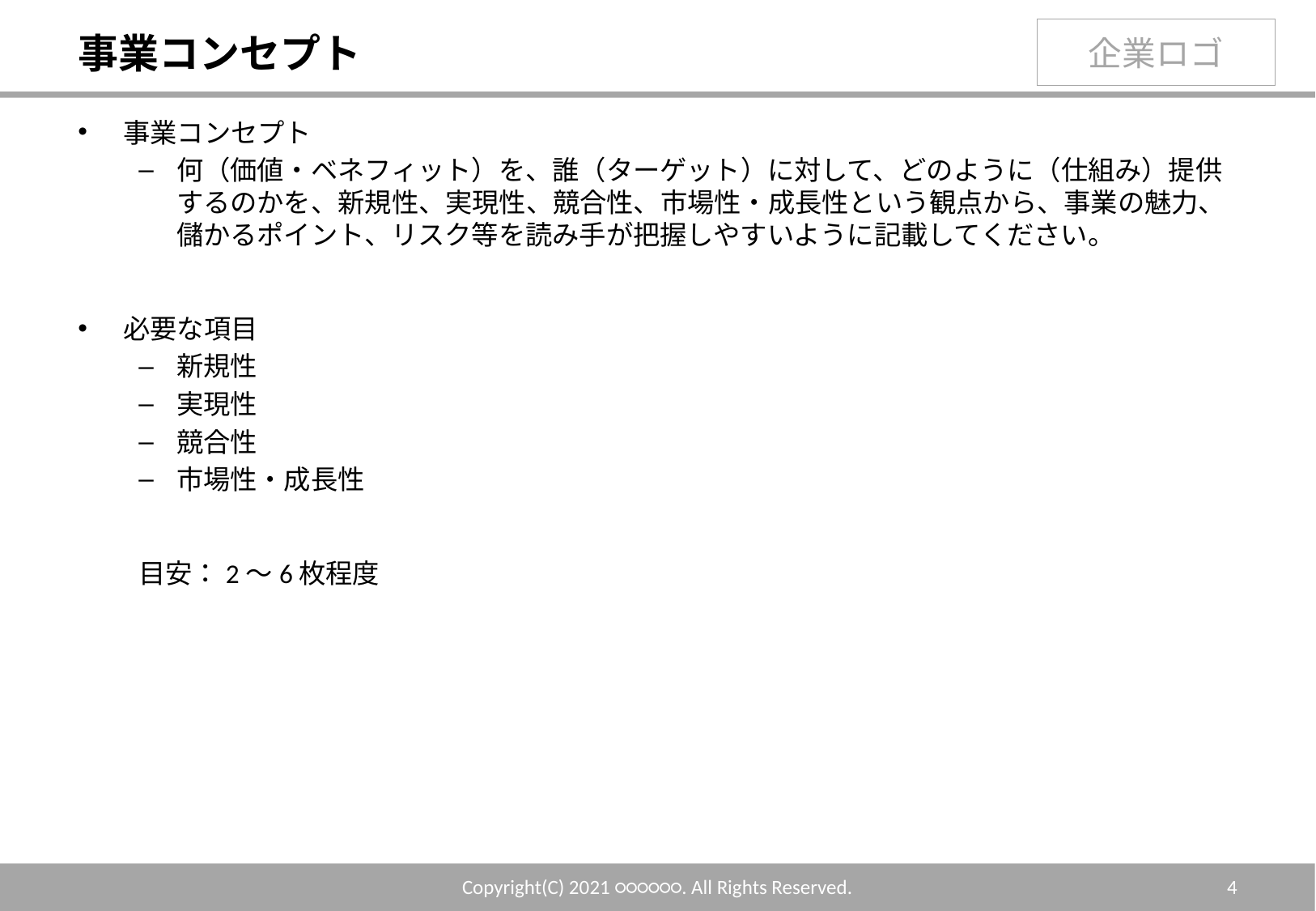

# 事業コンセプト
事業コンセプト
何（価値・ベネフィット）を、誰（ターゲット）に対して、どのように（仕組み）提供するのかを、新規性、実現性、競合性、市場性・成長性という観点から、事業の魅力、儲かるポイント、リスク等を読み手が把握しやすいように記載してください。

必要な項目
新規性
実現性
競合性
市場性・成長性

目安：2～6枚程度
Copyright(C) 2021 ○○○○○○. All Rights Reserved.
4